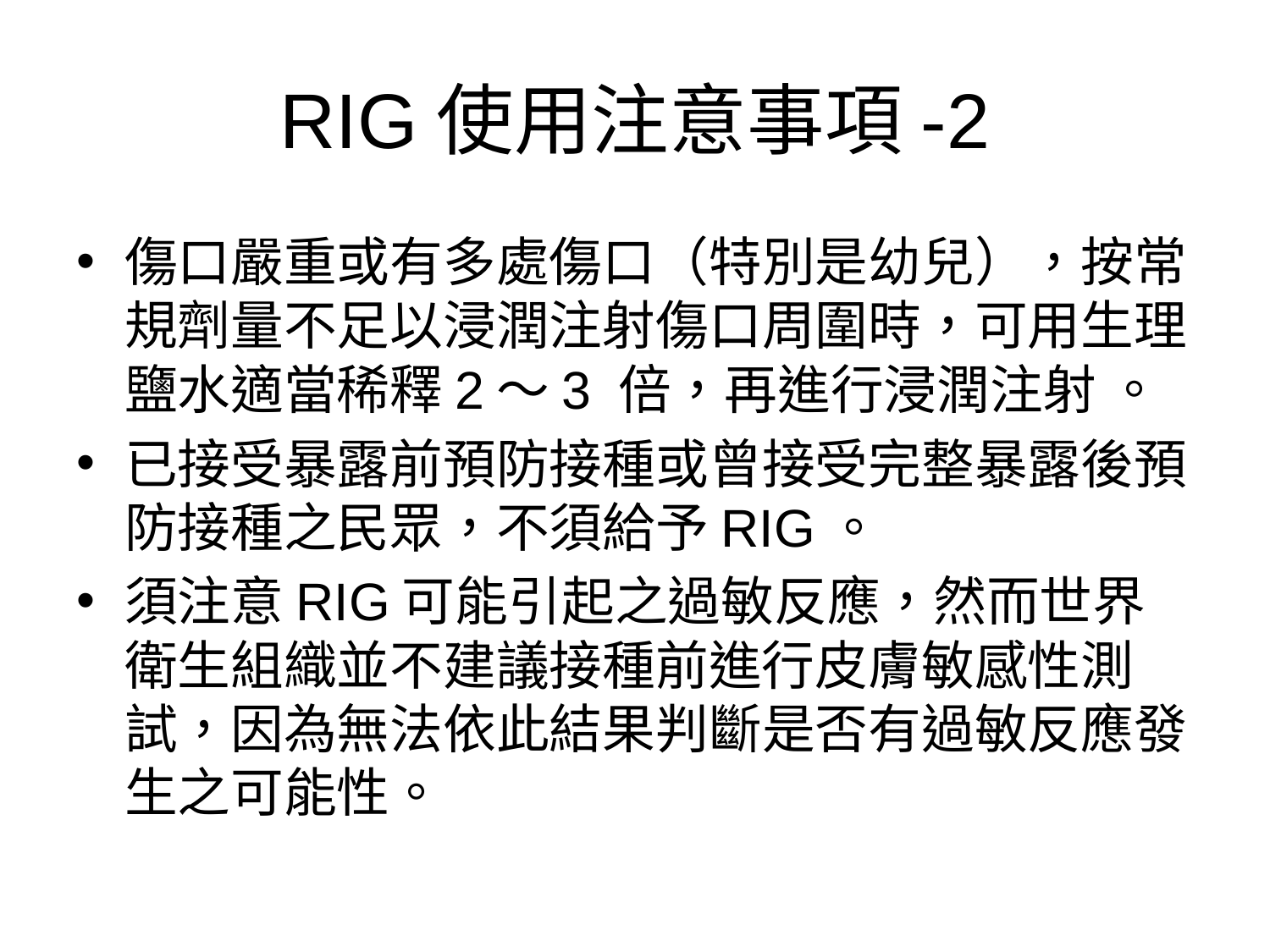

# RIG使用注意事項-2
傷口嚴重或有多處傷口（特別是幼兒），按常規劑量不足以浸潤注射傷口周圍時，可用生理鹽水適當稀釋2～3 倍，再進行浸潤注射 。
已接受暴露前預防接種或曾接受完整暴露後預防接種之民眾，不須給予RIG。
須注意RIG可能引起之過敏反應，然而世界衛生組織並不建議接種前進行皮膚敏感性測試，因為無法依此結果判斷是否有過敏反應發生之可能性。